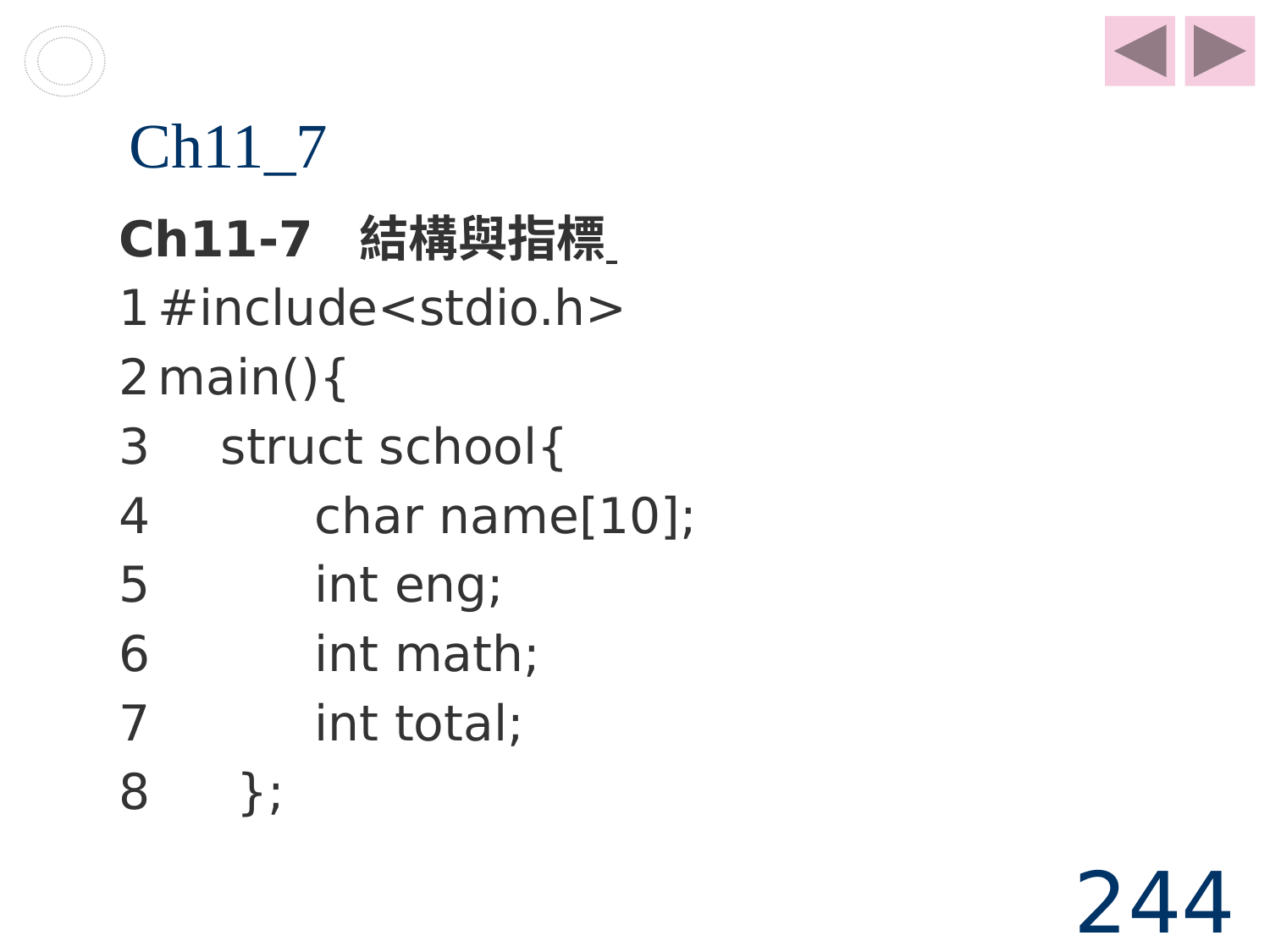

# Ch11_7
Ch11-7  結構與指標
#include<stdio.h>
main(){
    struct school{
          char name[10];
          int eng;
          int math;
          int total;
     };
244